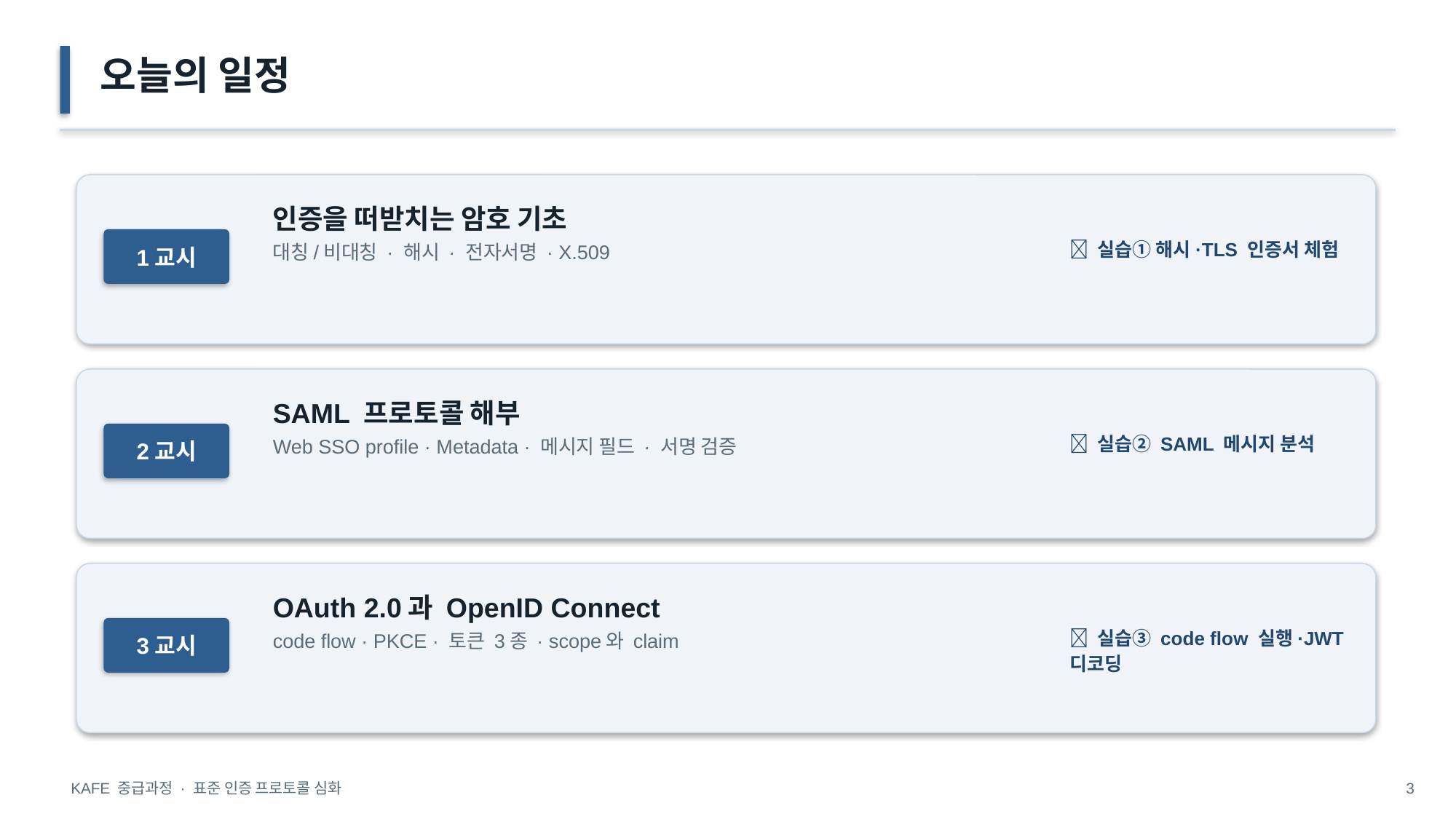

오늘의 일정

인증을 떠받치는 암호 기초
대칭/비대칭 · 해시 · 전자서명 · X.509
1교시
🧪 실습① 해시·TLS 인증서 체험

SAML 프로토콜 해부
Web SSO profile · Metadata · 메시지 필드 · 서명 검증
2교시
🧪 실습② SAML 메시지 분석

OAuth 2.0과 OpenID Connect
code flow · PKCE · 토큰 3종 · scope와 claim
3교시
🧪 실습③ code flow 실행·JWT 디코딩
KAFE 중급과정 · 표준 인증 프로토콜 심화
3